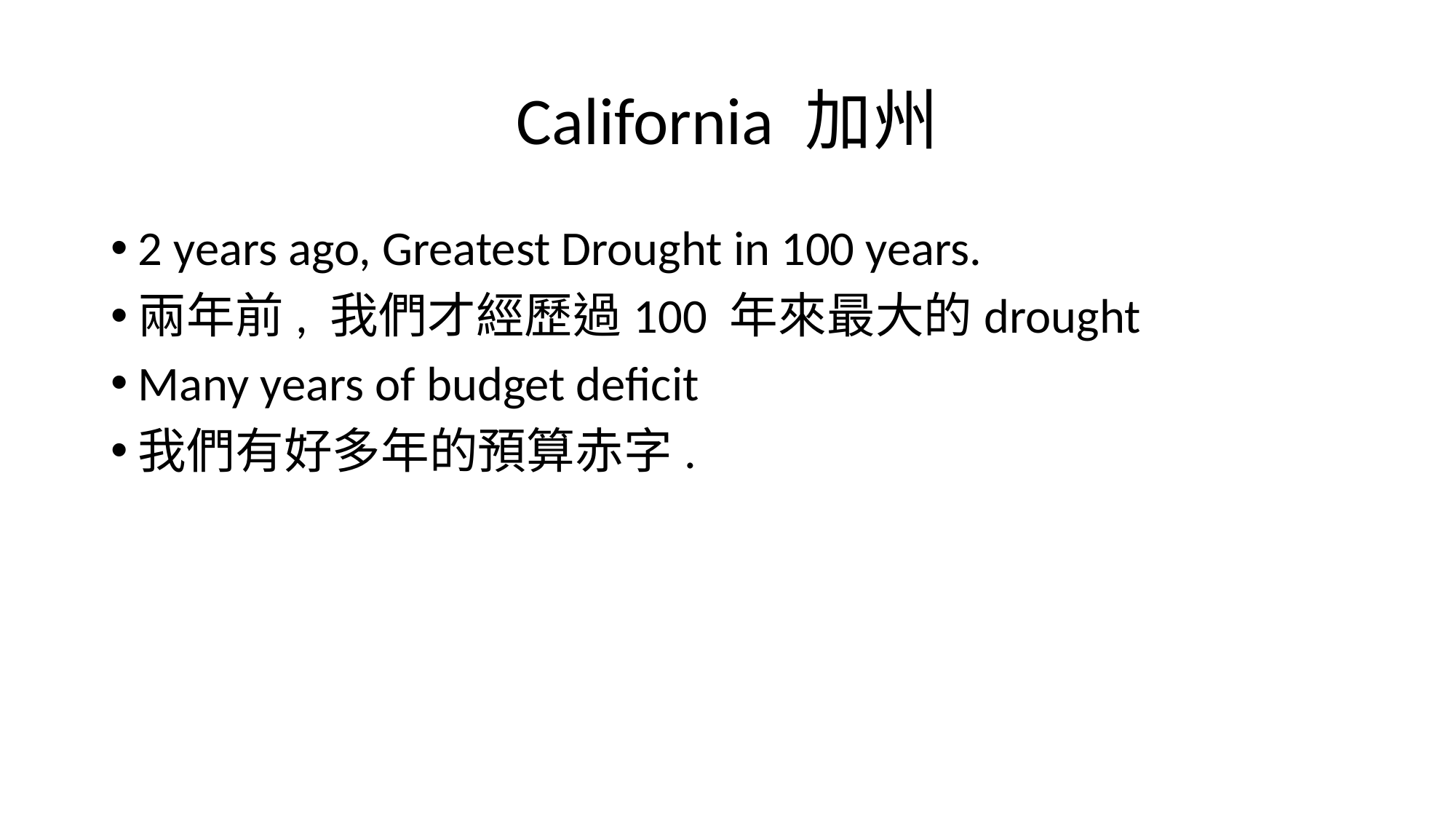

# California 加州
2 years ago, Greatest Drought in 100 years.
兩年前, 我們才經歷過100 年來最大的drought
Many years of budget deficit
我們有好多年的預算赤字.